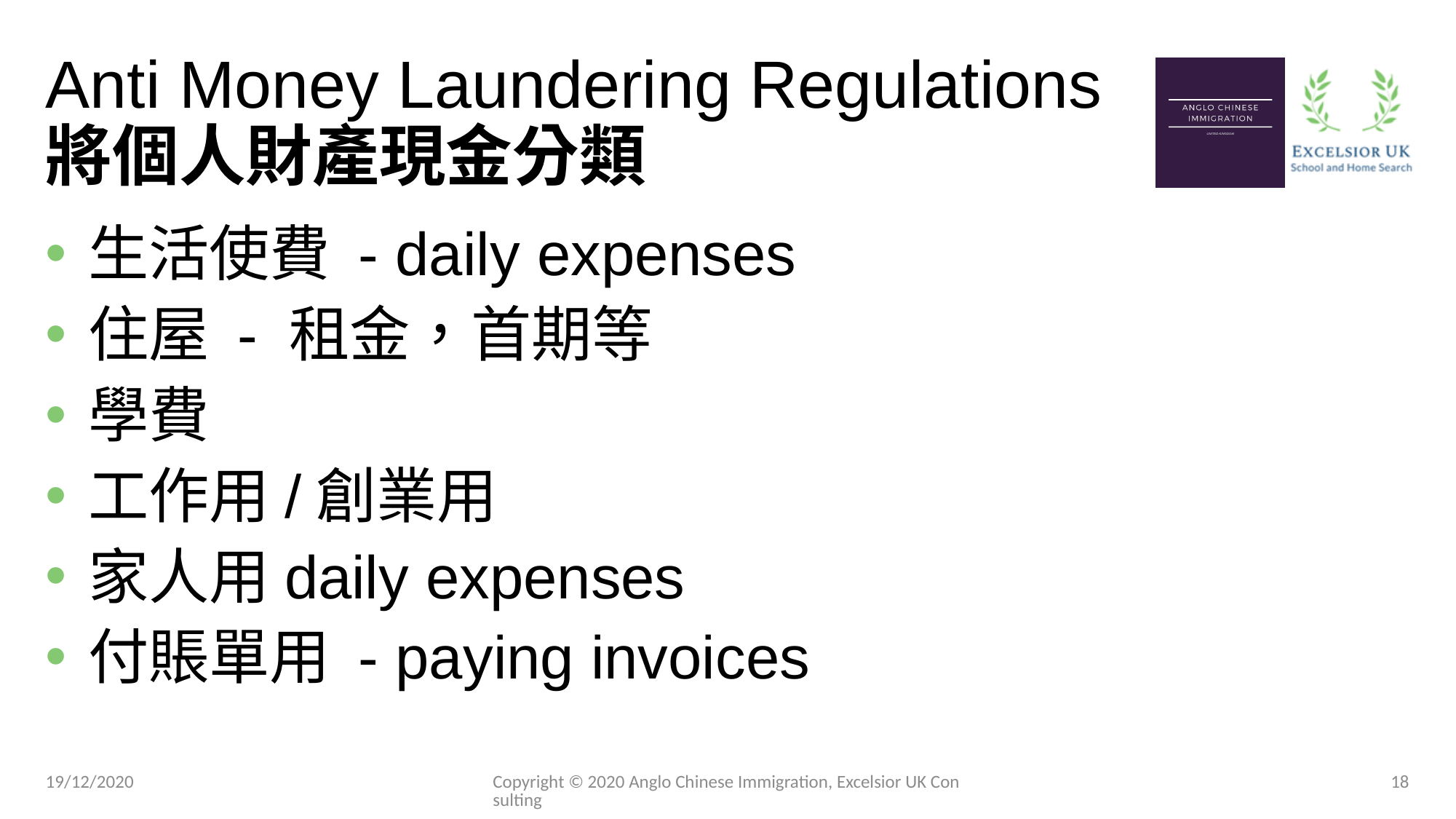

# Anti Money Laundering Regulations 將個人財產現金分類
生活使費 - daily expenses
住屋 - 租金，首期等
學費
工作用/創業用
家人用daily expenses
付賬單用 - paying invoices
19/12/2020
18
Copyright © 2020 Anglo Chinese Immigration, Excelsior UK Consulting